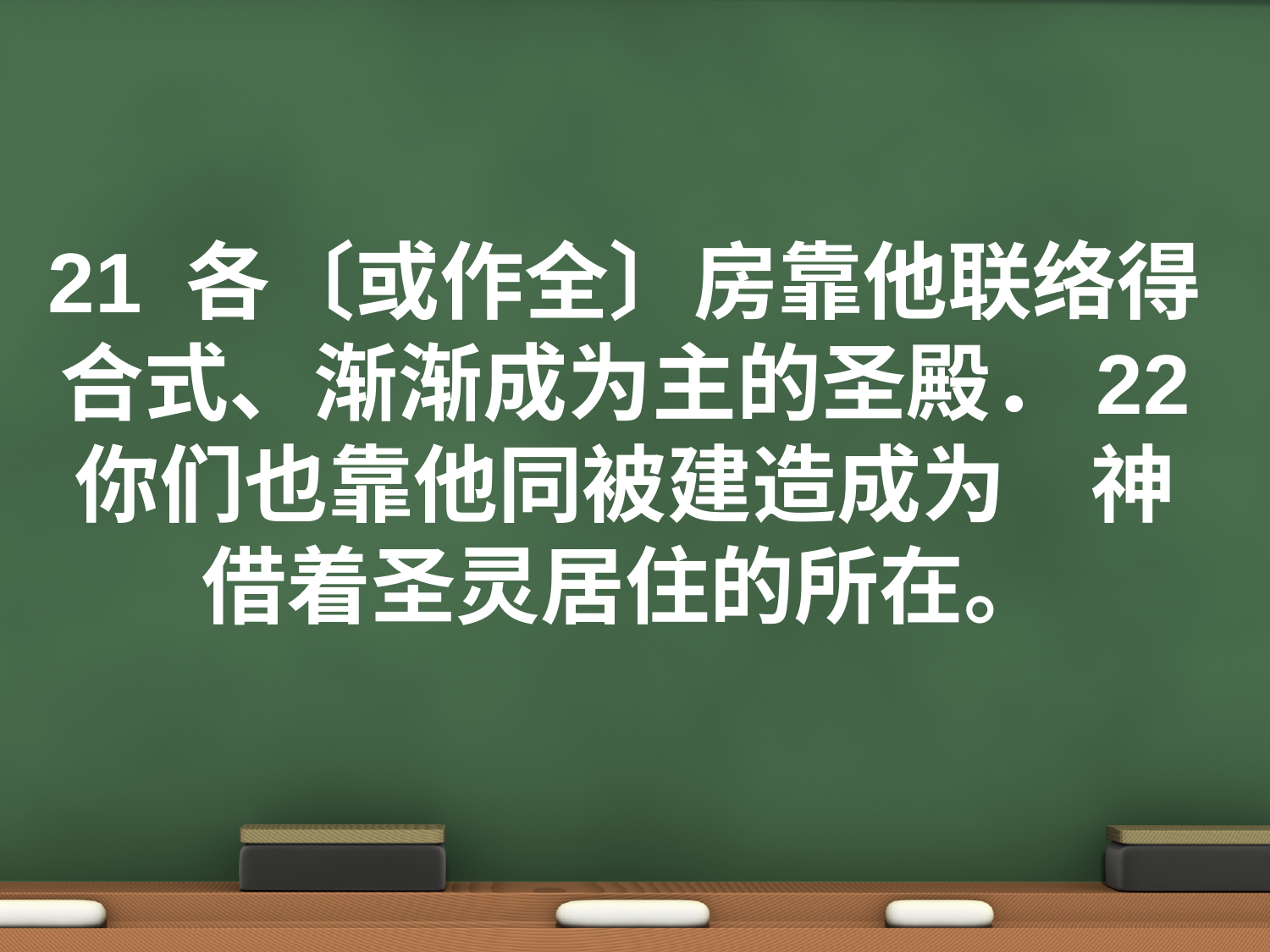

21 各〔或作全〕房靠他联络得合式、渐渐成为主的圣殿．22 你们也靠他同被建造成为　神借着圣灵居住的所在。